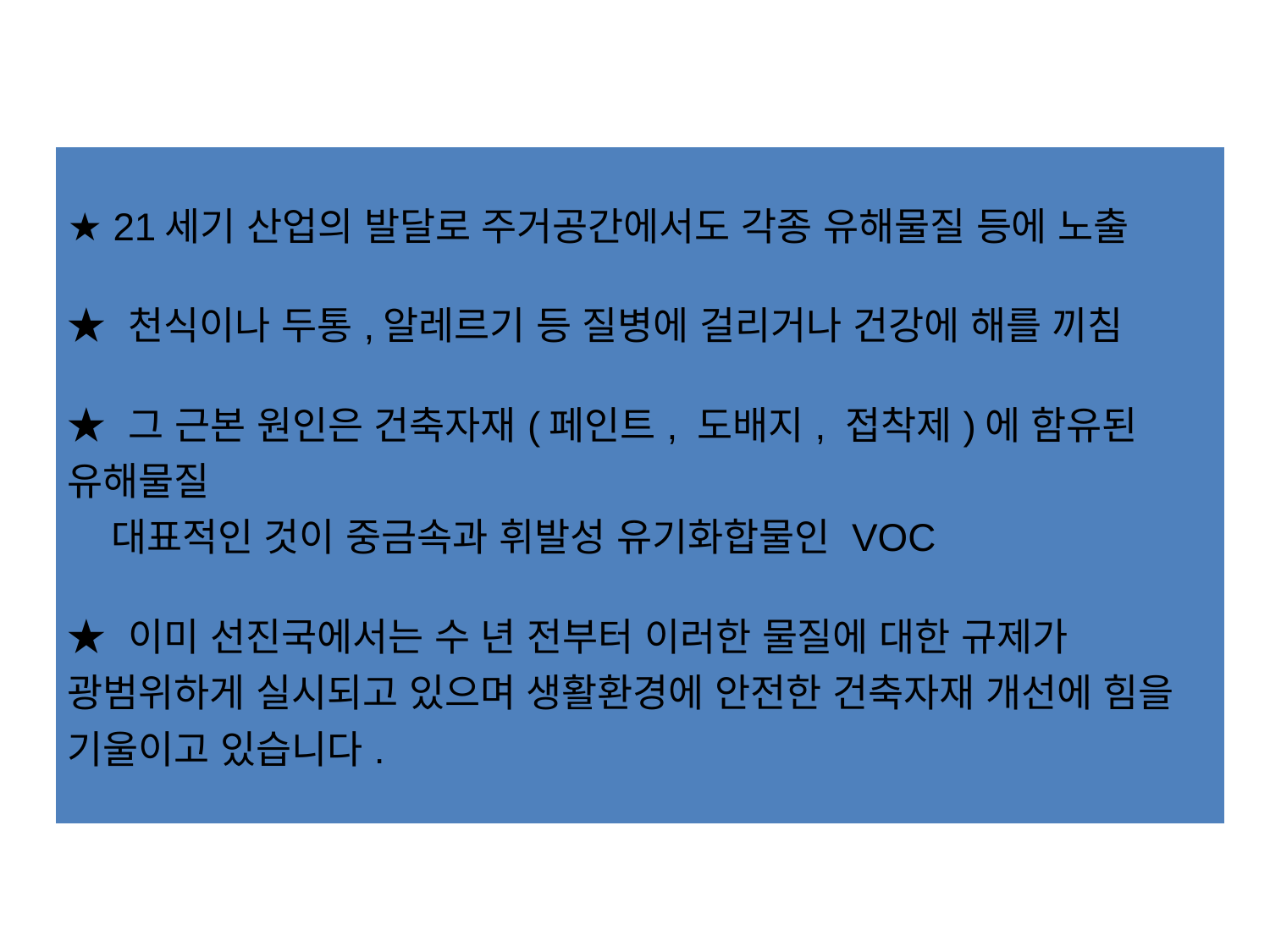

# 친환경 도료의 필요성
| ★ 21세기 산업의 발달로 주거공간에서도 각종 유해물질 등에 노출 ★ 천식이나 두통,알레르기 등 질병에 걸리거나 건강에 해를 끼침 ★ 그 근본 원인은 건축자재(페인트, 도배지, 접착제)에 함유된 유해물질 대표적인 것이 중금속과 휘발성 유기화합물인 VOC ★ 이미 선진국에서는 수 년 전부터 이러한 물질에 대한 규제가 광범위하게 실시되고 있으며 생활환경에 안전한 건축자재 개선에 힘을 기울이고 있습니다. |
| --- |